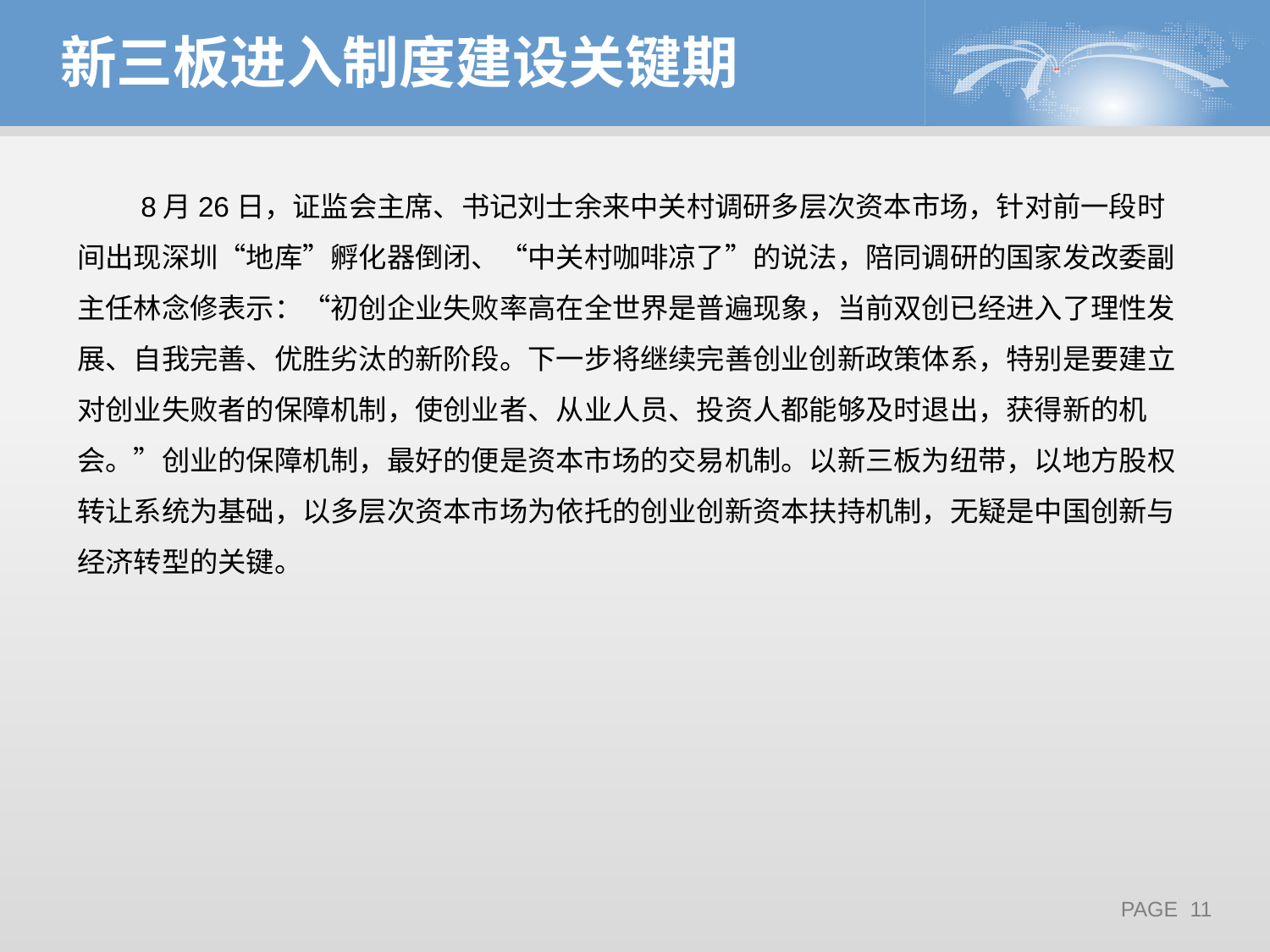

新三板进入制度建设关键期
8月26日，证监会主席、书记刘士余来中关村调研多层次资本市场，针对前一段时间出现深圳“地库”孵化器倒闭、“中关村咖啡凉了”的说法，陪同调研的国家发改委副主任林念修表示：“初创企业失败率高在全世界是普遍现象，当前双创已经进入了理性发展、自我完善、优胜劣汰的新阶段。下一步将继续完善创业创新政策体系，特别是要建立对创业失败者的保障机制，使创业者、从业人员、投资人都能够及时退出，获得新的机会。”创业的保障机制，最好的便是资本市场的交易机制。以新三板为纽带，以地方股权转让系统为基础，以多层次资本市场为依托的创业创新资本扶持机制，无疑是中国创新与经济转型的关键。